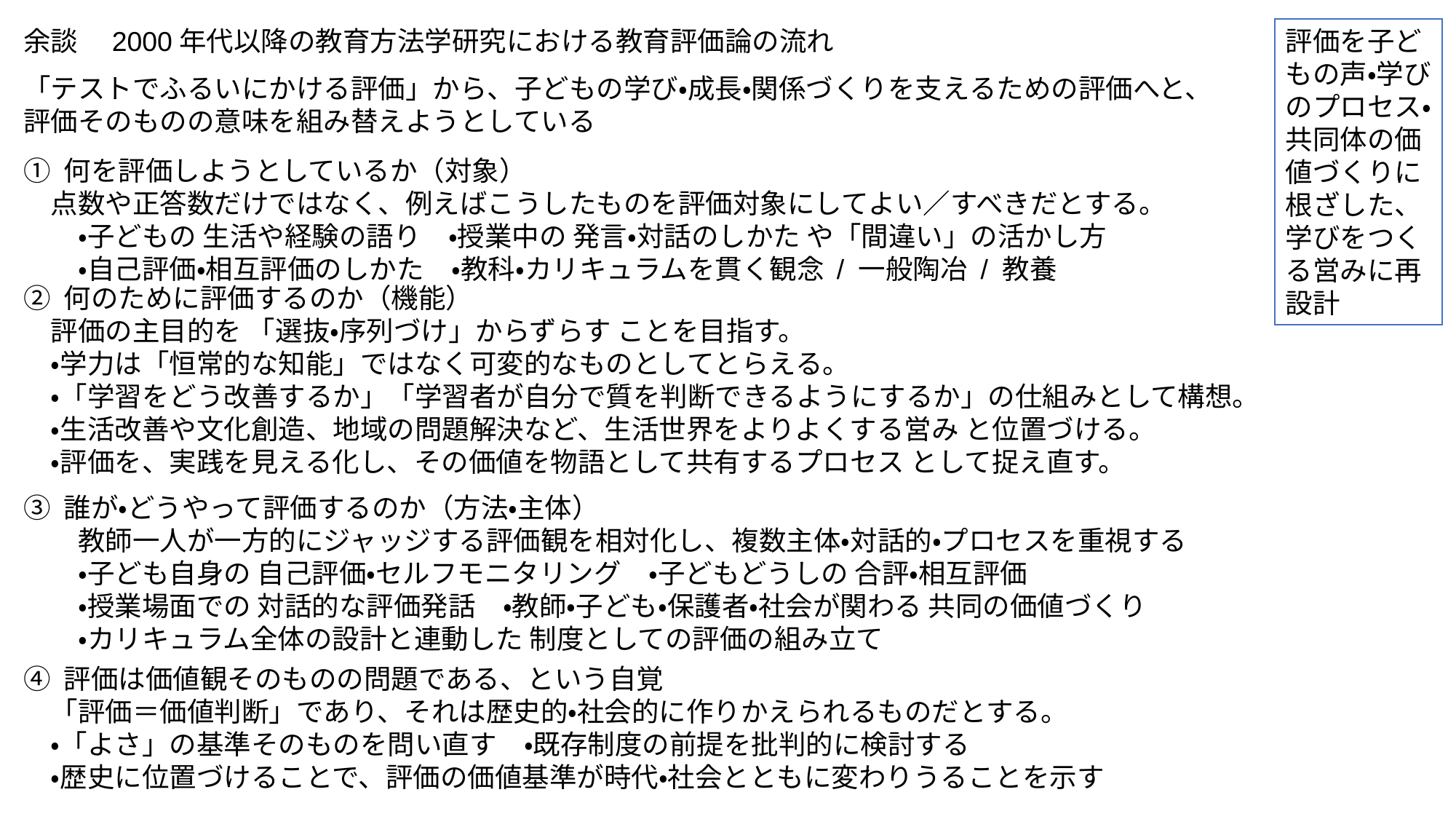

余談　2000年代以降の教育方法学研究における教育評価論の流れ
評価を子どもの声・学びのプロセス・共同体の価値づくりに根ざした、学びをつくる営みに再設計
「テストでふるいにかける評価」から、子どもの学び・成長・関係づくりを支えるための評価へと、評価そのものの意味を組み替えようとしている
① 何を評価しようとしているか（対象）
　点数や正答数だけではなく、例えばこうしたものを評価対象にしてよい／すべきだとする。
　　・子どもの 生活や経験の語り　・授業中の 発言・対話のしかた や「間違い」の活かし方
　　・自己評価・相互評価のしかた　・教科・カリキュラムを貫く観念 / 一般陶冶 / 教養
② 何のために評価するのか（機能）
　評価の主目的を 「選抜・序列づけ」からずらす ことを目指す。
　・学力は「恒常的な知能」ではなく可変的なものとしてとらえる。
　・「学習をどう改善するか」「学習者が自分で質を判断できるようにするか」の仕組みとして構想。
　・生活改善や文化創造、地域の問題解決など、生活世界をよりよくする営み と位置づける。
　・評価を、実践を見える化し、その価値を物語として共有するプロセス として捉え直す。
③ 誰が・どうやって評価するのか（方法・主体）
　　教師一人が一方的にジャッジする評価観を相対化し、複数主体・対話的・プロセスを重視する
　　・子ども自身の 自己評価・セルフモニタリング　・子どもどうしの 合評・相互評価
　　・授業場面での 対話的な評価発話　・教師・子ども・保護者・社会が関わる 共同の価値づくり
　　・カリキュラム全体の設計と連動した 制度としての評価の組み立て
④ 評価は価値観そのものの問題である、という自覚
　「評価＝価値判断」であり、それは歴史的・社会的に作りかえられるものだとする。
　・「よさ」の基準そのものを問い直す　・既存制度の前提を批判的に検討する
　・歴史に位置づけることで、評価の価値基準が時代・社会とともに変わりうることを示す